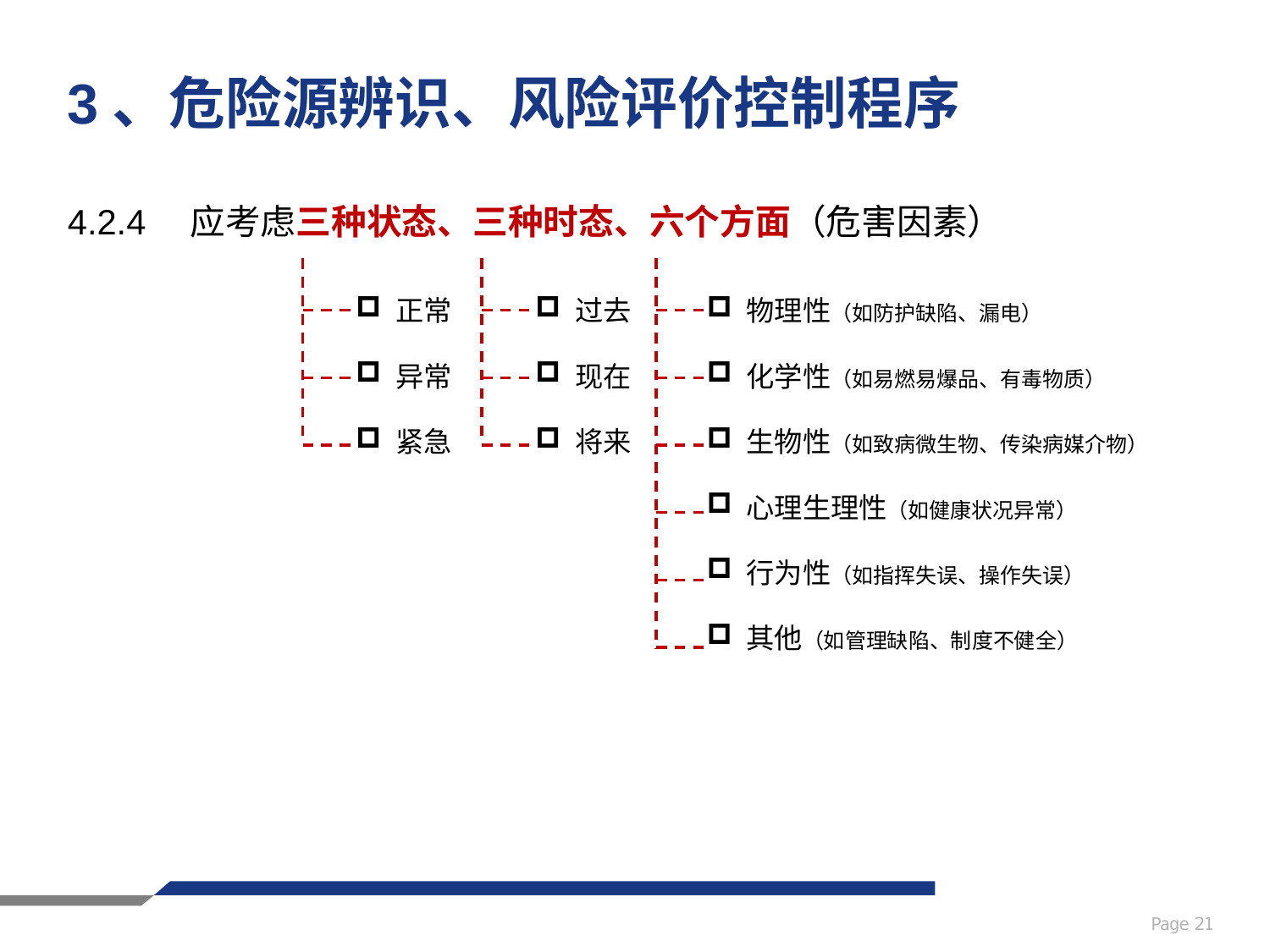

# 3、危险源辨识、风险评价控制程序
4.2.4　应考虑三种状态、三种时态、六个方面（危害因素）
正常
异常
紧急
过去
现在
将来
物理性（如防护缺陷、漏电）
化学性（如易燃易爆品、有毒物质）
生物性（如致病微生物、传染病媒介物）
心理生理性（如健康状况异常）
行为性（如指挥失误、操作失误）
其他（如管理缺陷、制度不健全）
Page 21